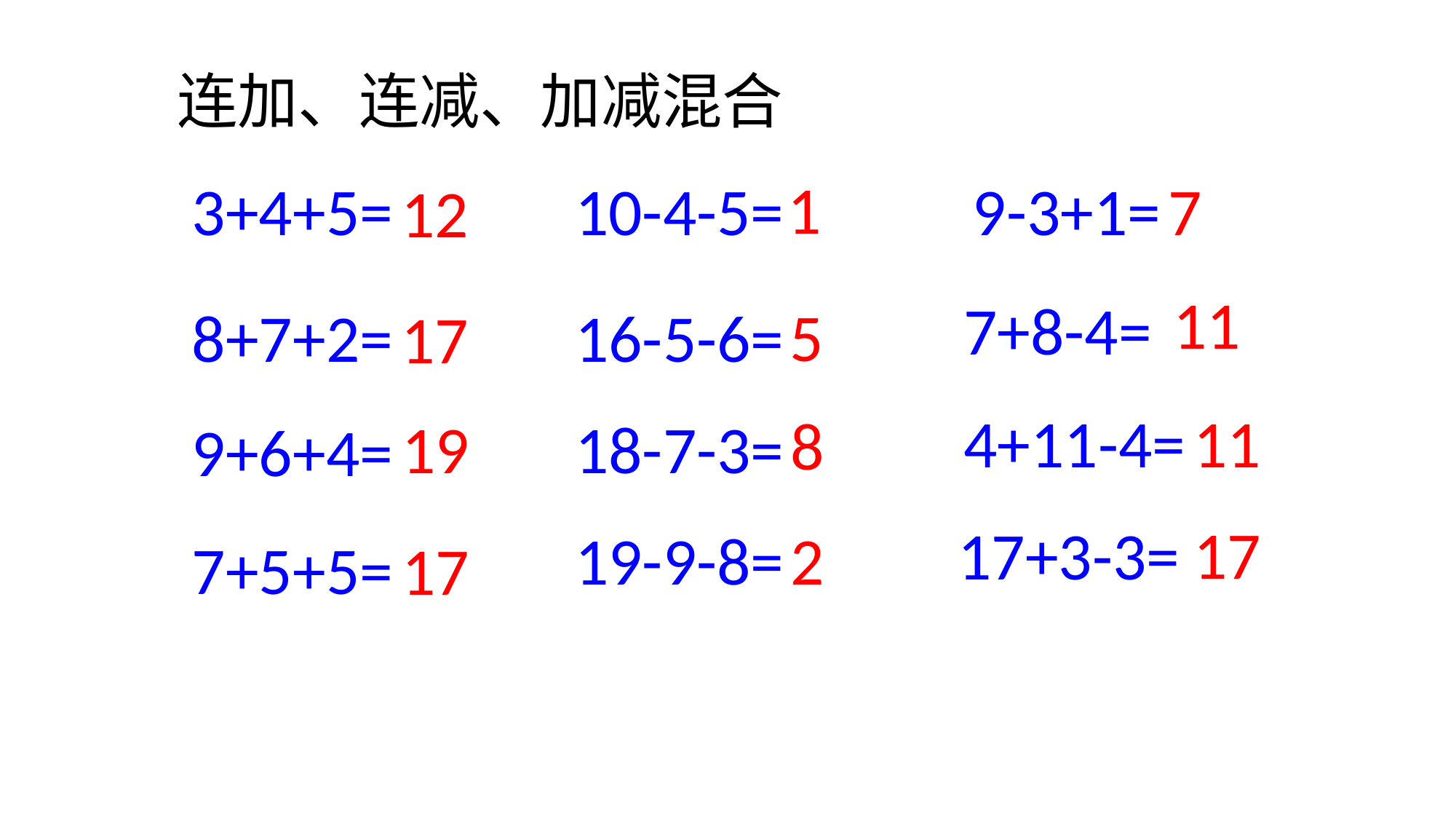

连加、连减、加减混合
1
7
9-3+1=
10-4-5=
3+4+5=
12
11
7+8-4=
5
8+7+2=
16-5-6=
17
11
4+11-4=
8
19
18-7-3=
9+6+4=
17
17+3-3=
19-9-8=
2
7+5+5=
17